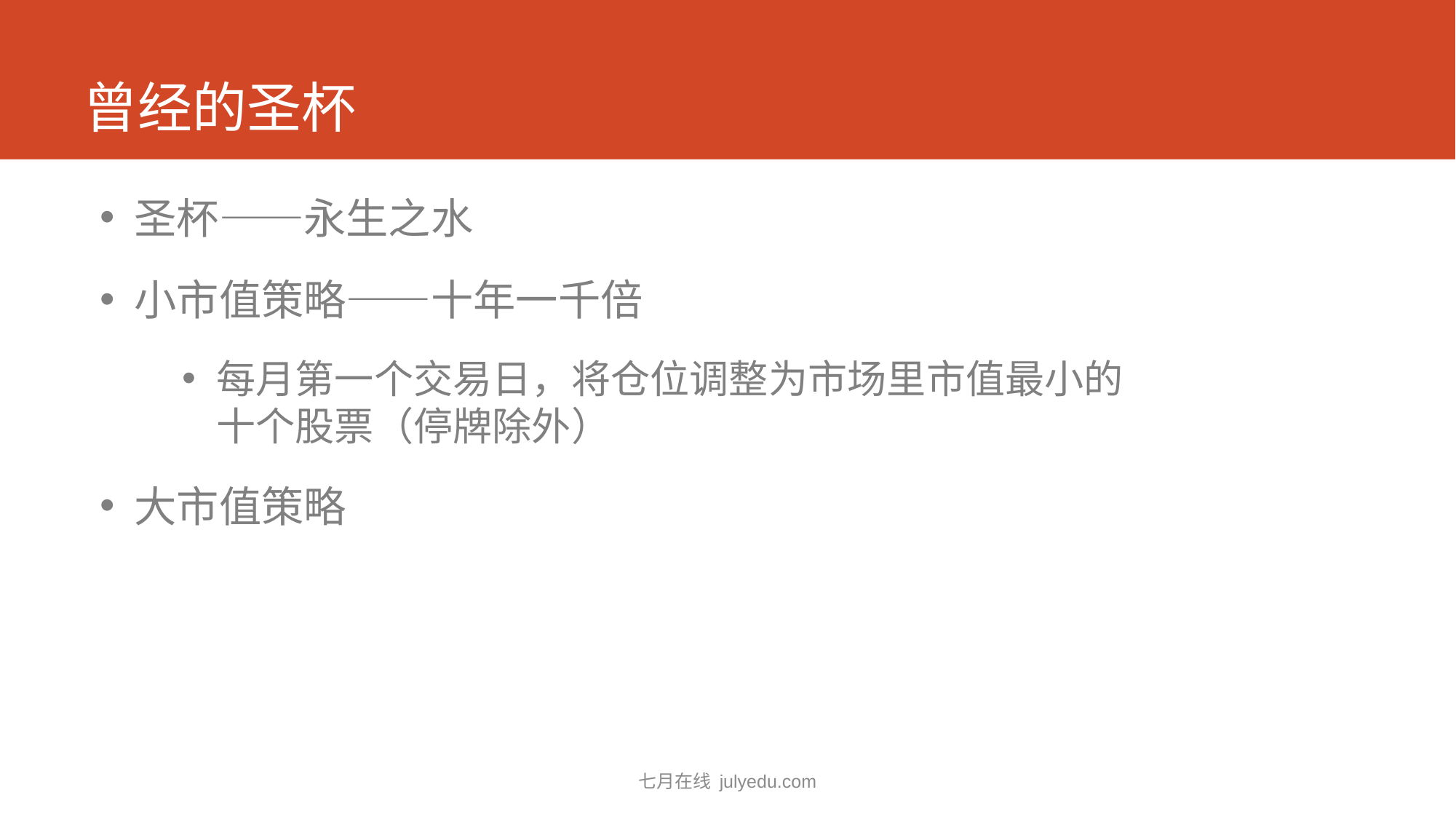

# 曾经的圣杯
圣杯——永生之水
小市值策略——十年一千倍
每月第一个交易日，将仓位调整为市场里市值最小的十个股票（停牌除外）
大市值策略
七月在线 julyedu.com